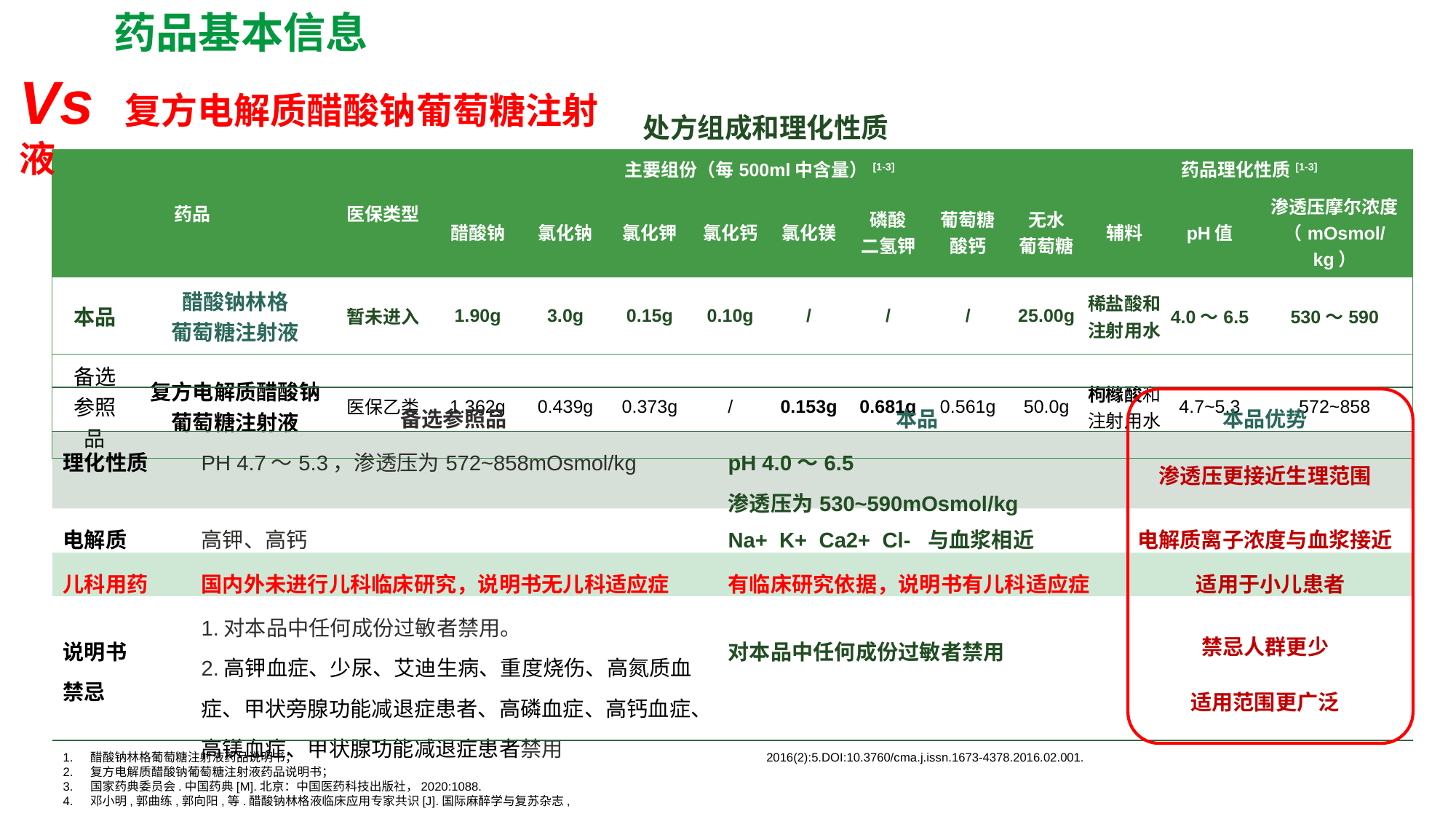

药品基本信息
Vs 复方电解质醋酸钠葡萄糖注射液

处方组成和理化性质
| 药品 |  | 医保类型 | 主要组份（每500ml中含量）[1-3] |  |  |  |  |  |  |  | 药品理化性质[1-3] |  |  |
| --- | --- | --- | --- | --- | --- | --- | --- | --- | --- | --- | --- | --- | --- |
|  |  |  | 醋酸钠 | 氯化钠 | 氯化钾 | 氯化钙 | 氯化镁 | 磷酸 二氢钾 | 葡萄糖 酸钙 | 无水 葡萄糖 | 辅料 | pH值 | 渗透压摩尔浓度（mOsmol/kg） |
| 本品 | 醋酸钠林格 葡萄糖注射液 | 暂未进入 | 1.90g | 3.0g | 0.15g | 0.10g | / | / | / | 25.00g | 稀盐酸和注射用水 | 4.0～6.5 | 530～590 |
| 备选 参照品 | 复方电解质醋酸钠 葡萄糖注射液 | 医保乙类 | 1.362g | 0.439g | 0.373g | / | 0.153g | 0.681g | 0.561g | 50.0g | 枸橼酸和注射用水 | 4.7~5.3 | 572~858 |
|  | 备选参照品 | 本品 | 本品优势 |
| --- | --- | --- | --- |
| 理化性质 | PH 4.7〜5.3，渗透压为572~858mOsmol/kg | pH 4.0〜6.5 渗透压为530~590mOsmol/kg | 渗透压更接近生理范围 |
| 电解质 | 高钾、高钙 | Na+ K+ Ca2+ Cl- 与血浆相近 | 电解质离子浓度与血浆接近 |
| 儿科用药 | 国内外未进行儿科临床研究，说明书无儿科适应症 | 有临床研究依据，说明书有儿科适应症 | 适用于小儿患者 |
| 说明书 禁忌 | 1.对本品中任何成份过敏者禁用。 2.高钾血症、少尿、艾迪生病、重度烧伤、高氮质血症、甲状旁腺功能减退症患者、高磷血症、高钙血症、高镁血症、甲状腺功能减退症患者禁用 | 对本品中任何成份过敏者禁用 | 禁忌人群更少 适用范围更广泛 |

醋酸钠林格葡萄糖注射液药品说明书；
复方电解质醋酸钠葡萄糖注射液药品说明书；
国家药典委员会.中国药典[M].北京：中国医药科技出版社，2020:1088.
邓小明,郭曲练,郭向阳,等.醋酸钠林格液临床应用专家共识[J].国际麻醉学与复苏杂志, 2016(2):5.DOI:10.3760/cma.j.issn.1673-4378.2016.02.001.